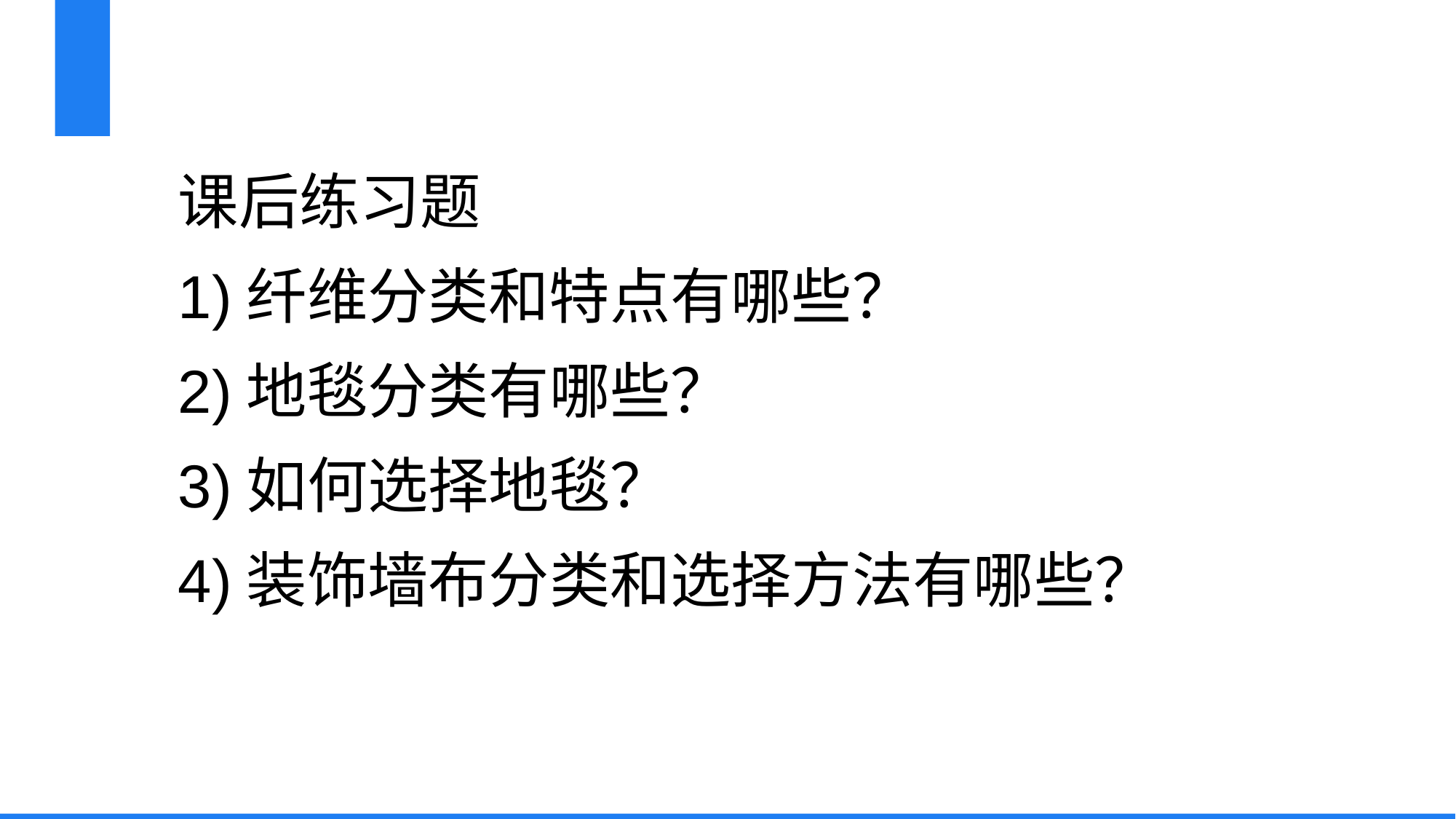

课后练习题
1)纤维分类和特点有哪些？
2)地毯分类有哪些？
3)如何选择地毯？
4)装饰墙布分类和选择方法有哪些？